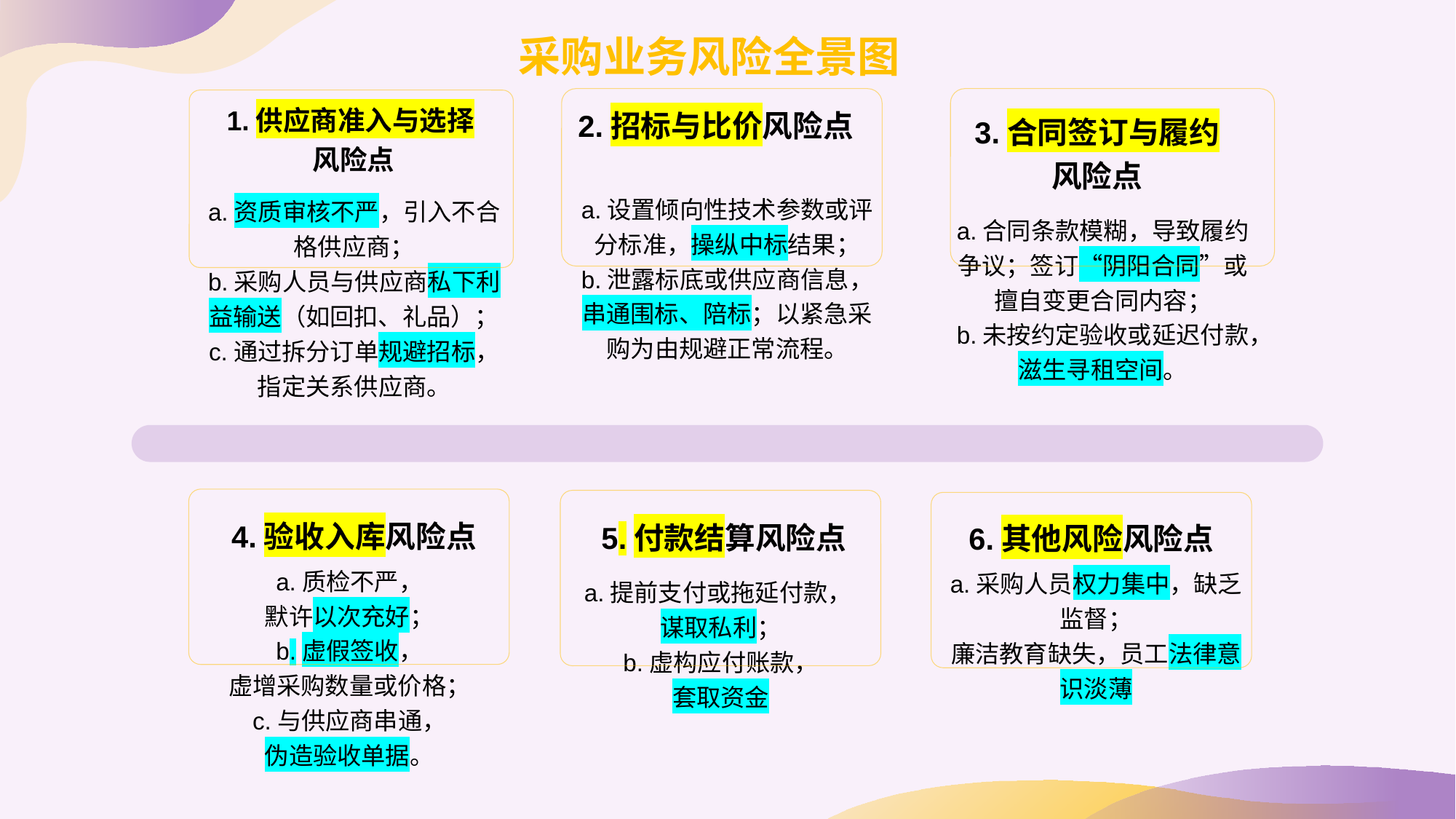

# 采购业务风险全景图

2.招标与比价‌‌风险点
a.设置倾向性技术参数或评分标准，操纵中标结果；
b.泄露标底或供应商信息，串通围标、陪标；以紧急采购为由规避正常流程。

3.合同签订与履约‌‌
风险点
a.合同条款模糊，导致履约争议；签订“阴阳合同”或擅自变更合同内容；
b.未按约定验收或延迟付款，滋生寻租空间。

1.供应商准入与选择
‌‌风险点
a.资质审核不严，引入不合格供应商；
b.采购人员与供应商私下利益输送（如回扣、礼品）；
c.通过拆分订单规避招标，指定关系供应商。

4.验收入库‌‌风险点
a.质检不严，
默许以次充好；
b.虚假签收，
虚增采购数量或价格；
c.与供应商串通，
伪造验收单据。

5.付款结算‌‌风险点
a.提前支付或拖延付款，  谋取私利；
b.虚构应付账款，
套取资金

6.其他风险‌‌风险点
a.采购人员权力集中，缺乏监督；
廉洁教育缺失，员工法律意识淡薄